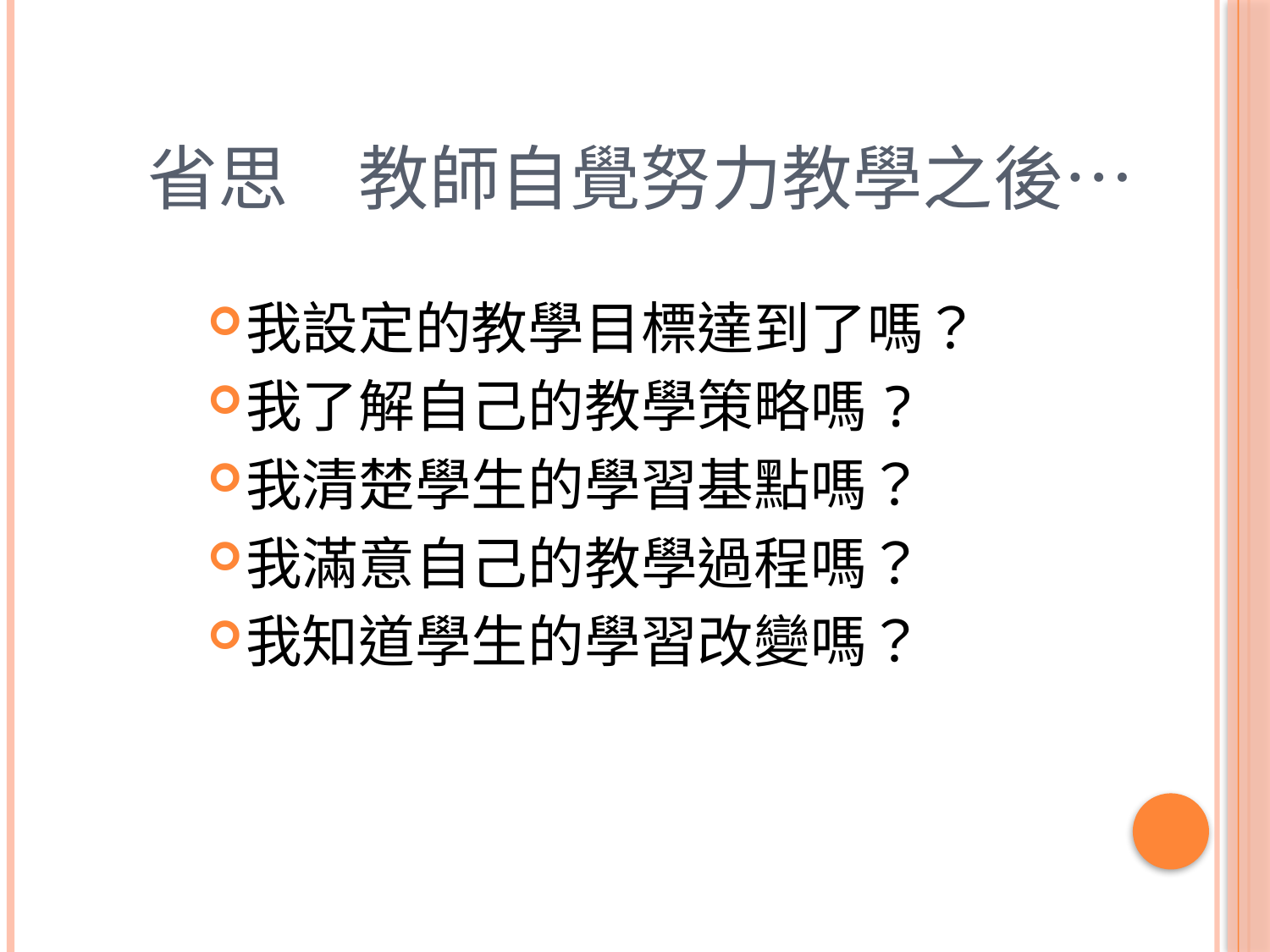

# 省思　教師自覺努力教學之後…
我設定的教學目標達到了嗎？
我了解自己的教學策略嗎?
我清楚學生的學習基點嗎？
我滿意自己的教學過程嗎？
我知道學生的學習改變嗎？